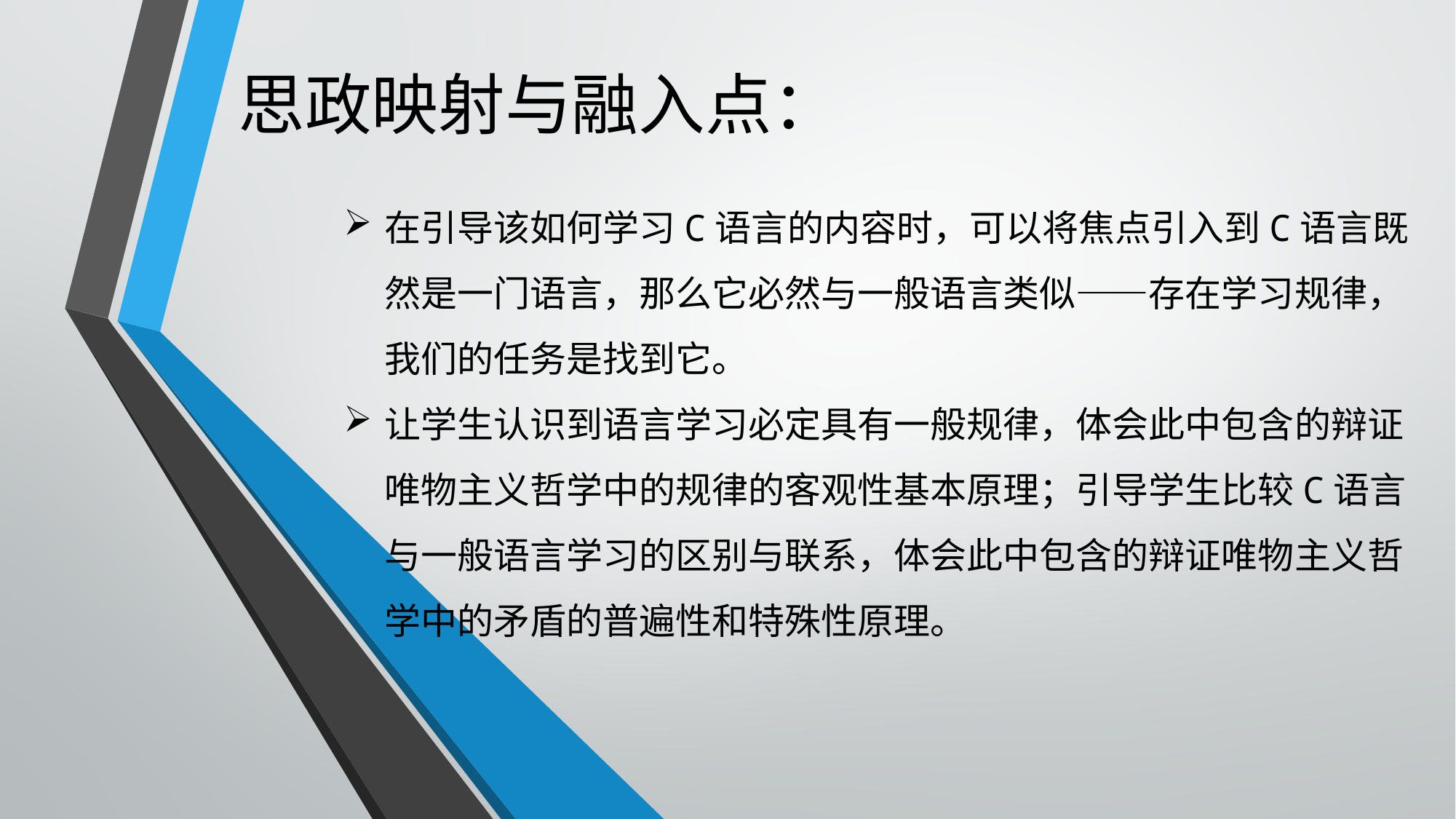

# 思政映射与融入点：
在引导该如何学习C语言的内容时，可以将焦点引入到C语言既然是一门语言，那么它必然与一般语言类似——存在学习规律，我们的任务是找到它。
让学生认识到语言学习必定具有一般规律，体会此中包含的辩证唯物主义哲学中的规律的客观性基本原理；引导学生比较C语言与一般语言学习的区别与联系，体会此中包含的辩证唯物主义哲学中的矛盾的普遍性和特殊性原理。